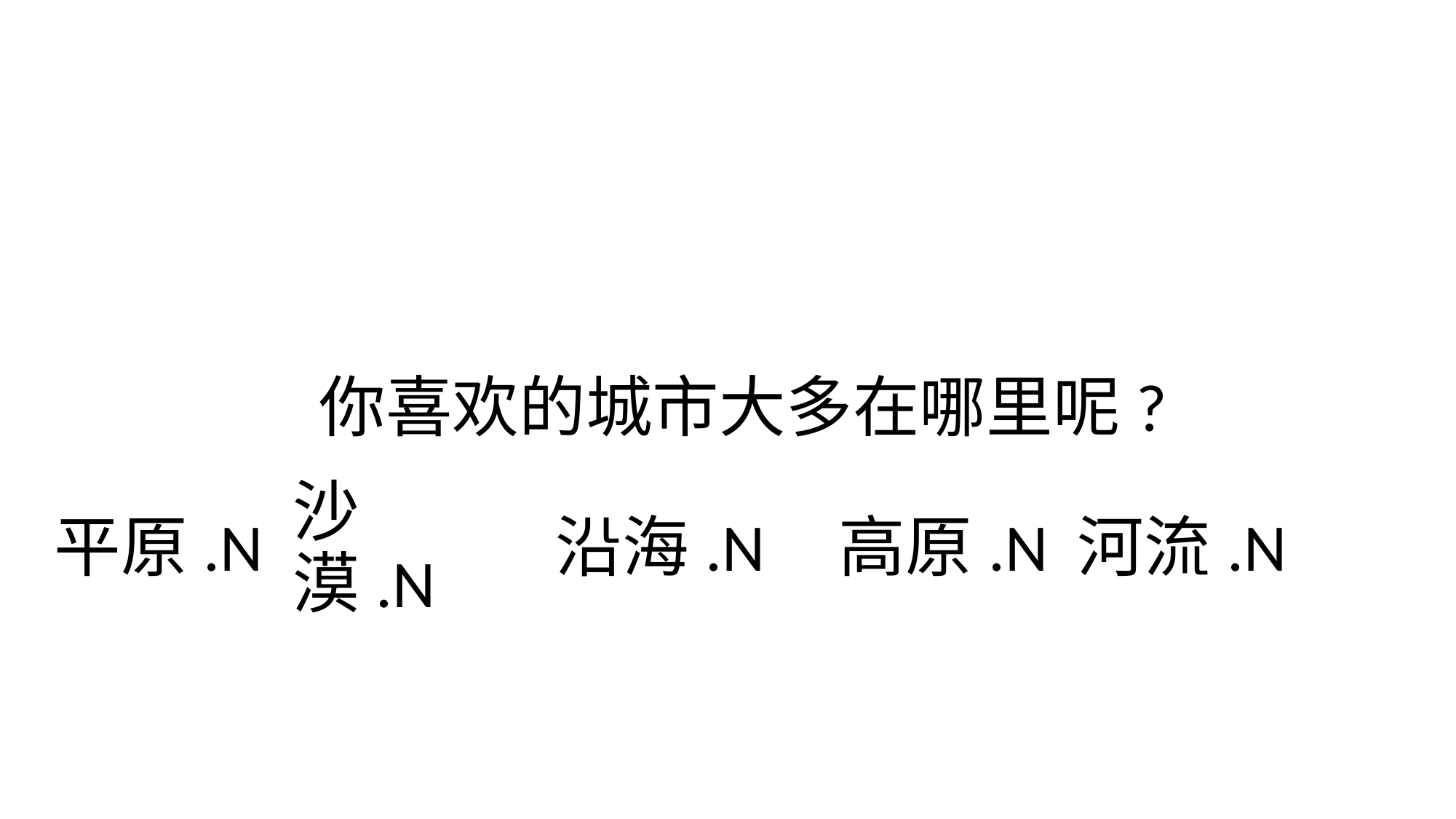

# 你喜欢的城市大多在哪里呢?
平原.N
沙漠.N
沿海.N
高原.N
河流.N